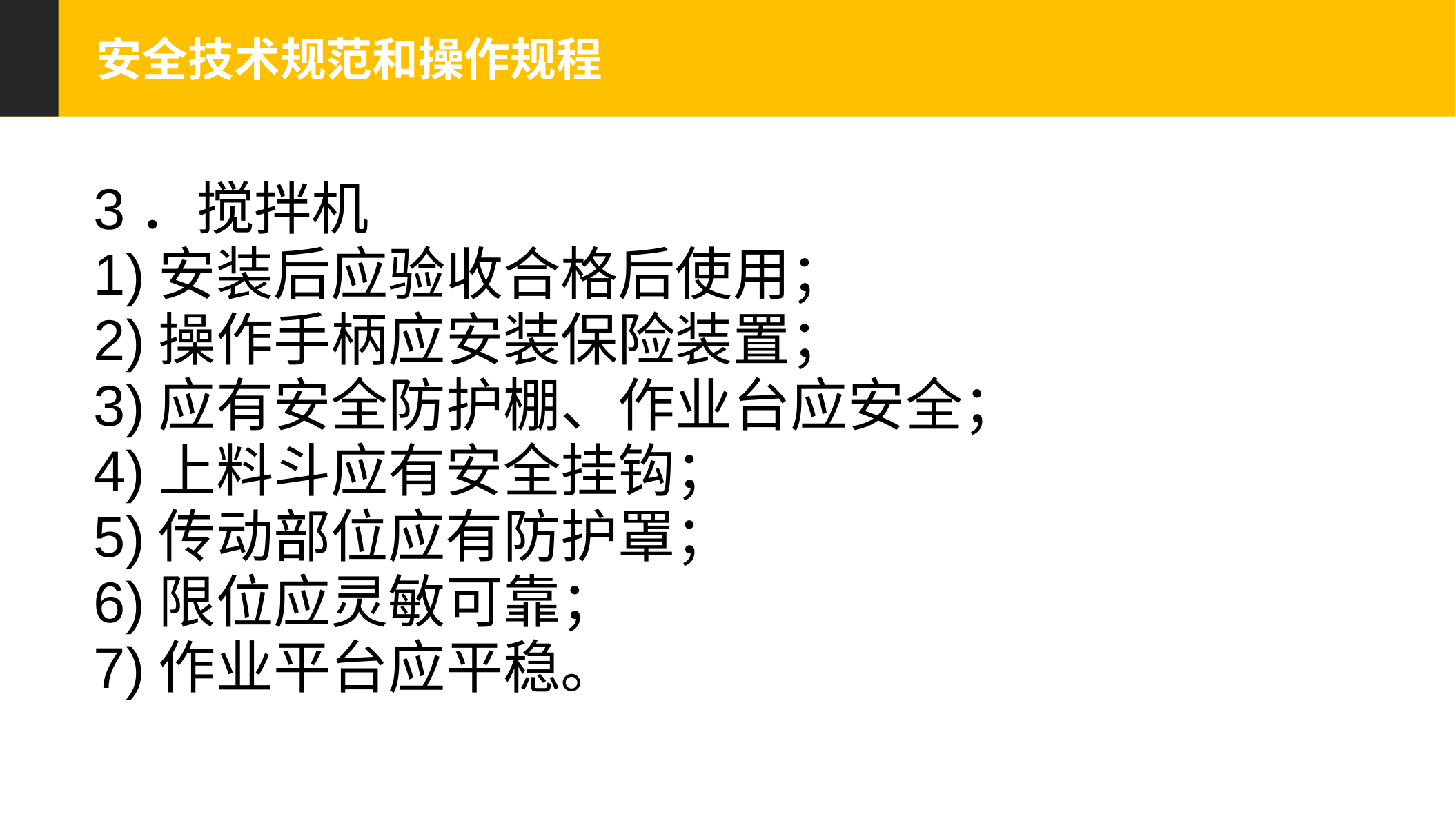

安全技术规范和操作规程
 3．搅拌机
 1)安装后应验收合格后使用；
 2)操作手柄应安装保险装置；
 3)应有安全防护棚、作业台应安全；
 4)上料斗应有安全挂钩；
 5)传动部位应有防护罩；
 6)限位应灵敏可靠；
 7)作业平台应平稳。